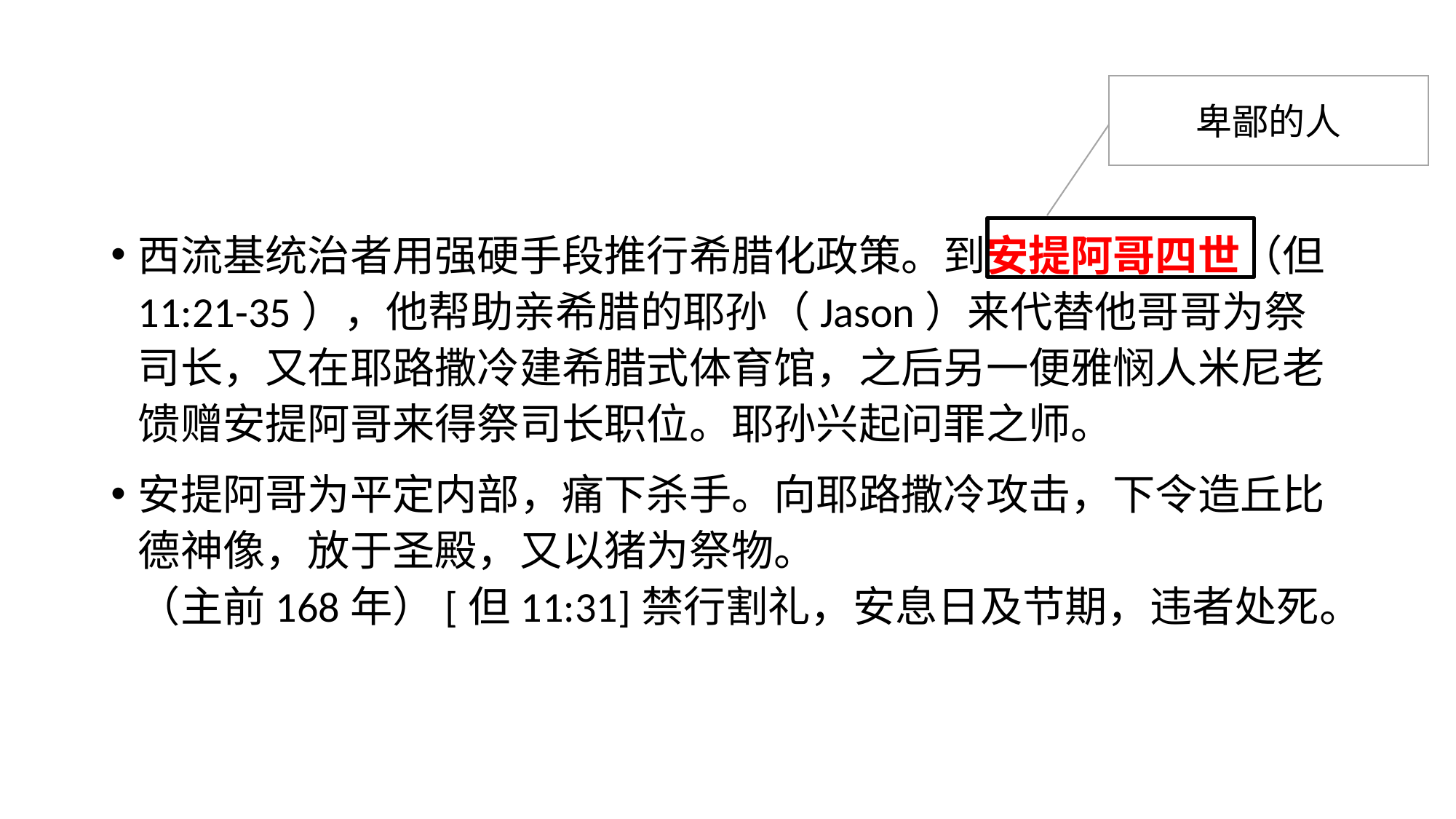

#
卑鄙的人

西流基统治者用强硬手段推行希腊化政策。到安提阿哥四世（但11:21-35），他帮助亲希腊的耶孙（Jason）来代替他哥哥为祭司长，又在耶路撒冷建希腊式体育馆，之后另一便雅悯人米尼老馈赠安提阿哥来得祭司长职位。耶孙兴起问罪之师。
安提阿哥为平定内部，痛下杀手。向耶路撒冷攻击，下令造丘比德神像，放于圣殿，又以猪为祭物。
（主前168年）[但11:31]禁行割礼，安息日及节期，违者处死。